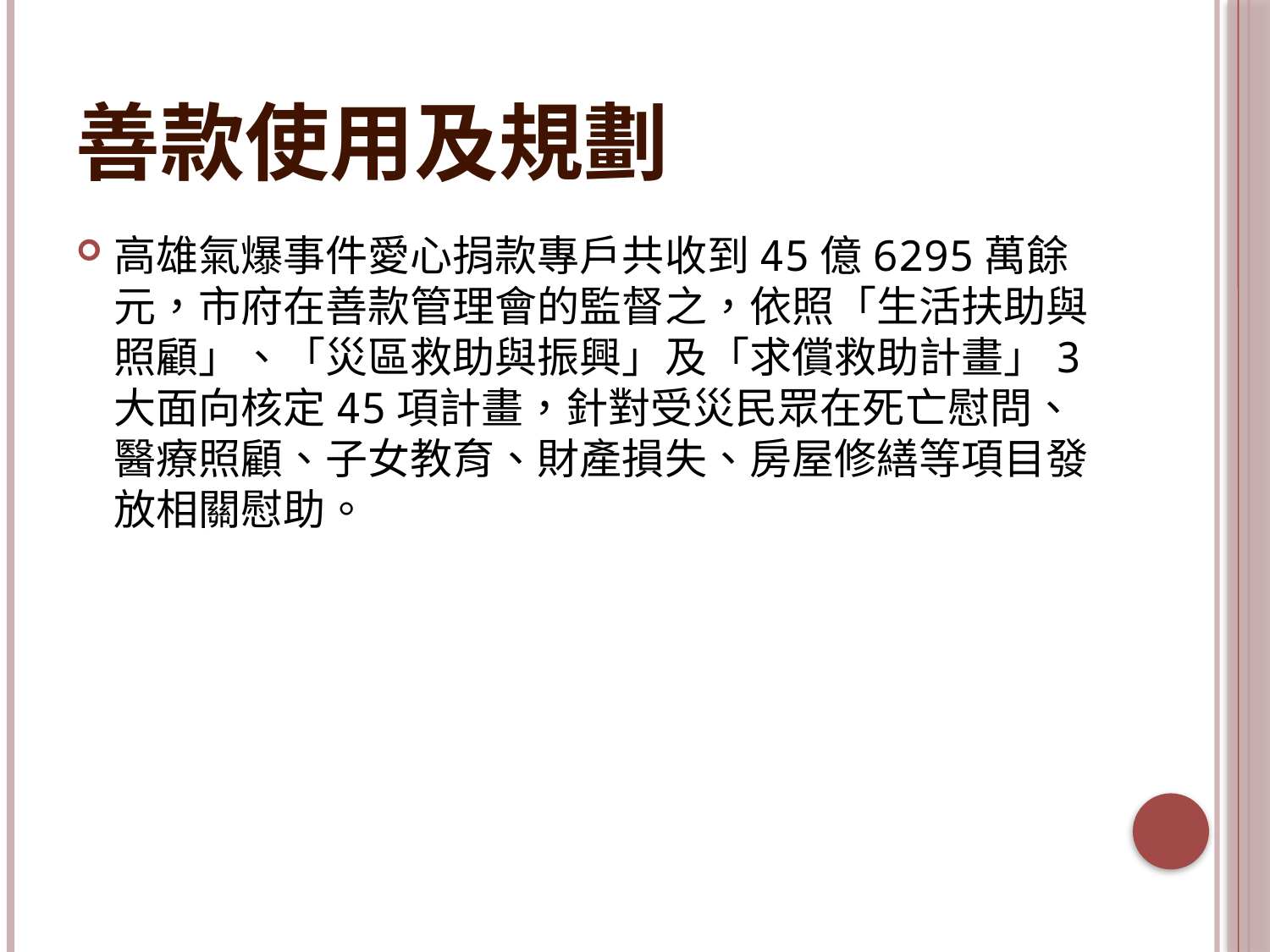

# 善款使用及規劃
高雄氣爆事件愛心捐款專戶共收到45億6295萬餘元，市府在善款管理會的監督之，依照「生活扶助與照顧」、「災區救助與振興」及「求償救助計畫」3大面向核定45項計畫，針對受災民眾在死亡慰問、醫療照顧、子女教育、財產損失、房屋修繕等項目發放相關慰助。